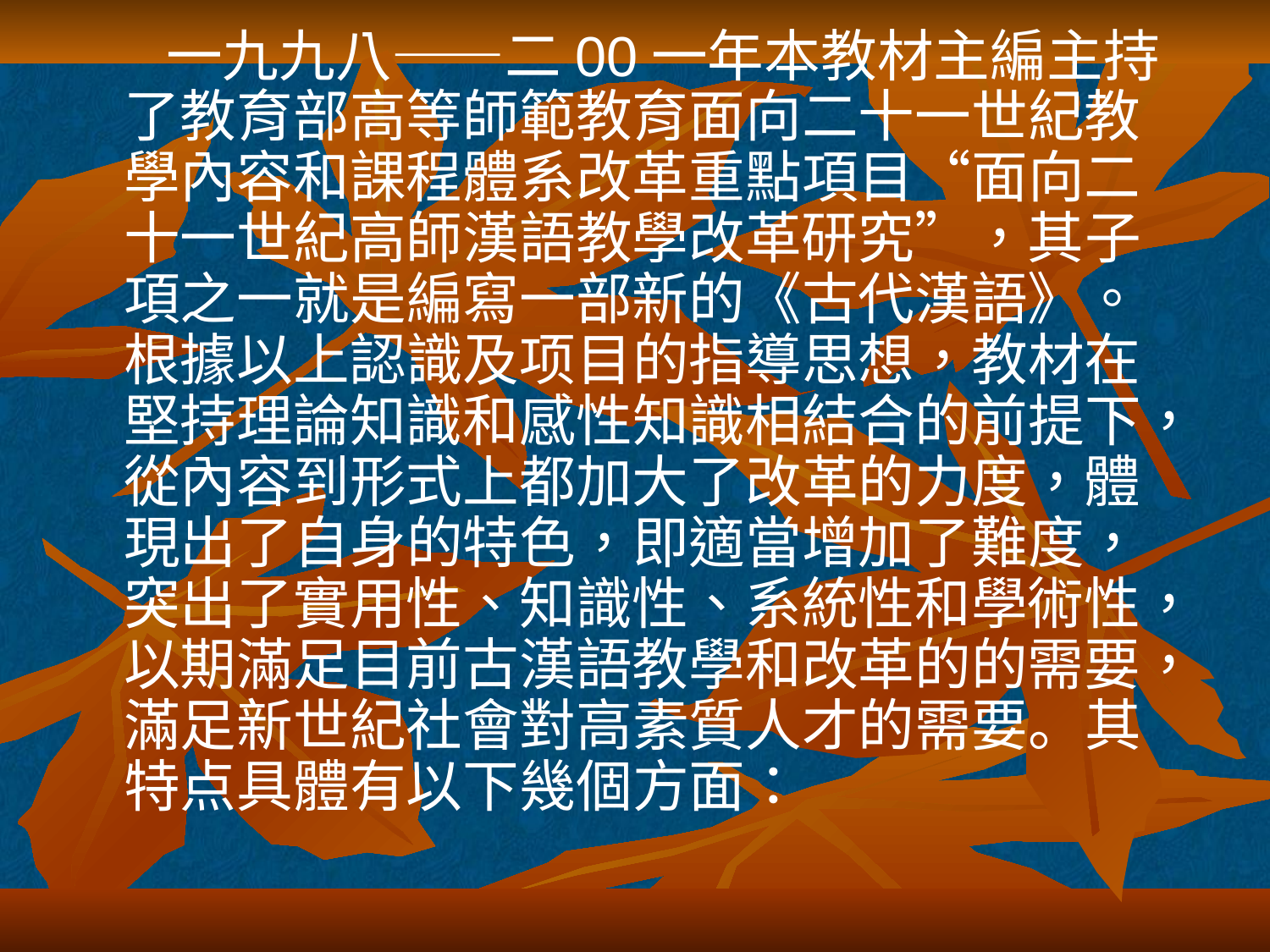

一九九八——二00一年本教材主編主持了教育部高等師範教育面向二十一世紀教學內容和課程體系改革重點項目“面向二十一世紀高師漢語教學改革研究”，其子項之一就是編寫一部新的《古代漢語》。根據以上認識及项目的指導思想，教材在堅持理論知識和感性知識相結合的前提下，從內容到形式上都加大了改革的力度，體現出了自身的特色，即適當增加了難度，突出了實用性、知識性、系統性和學術性，以期滿足目前古漢語教學和改革的的需要，滿足新世紀社會對高素質人才的需要。其特点具體有以下幾個方面：